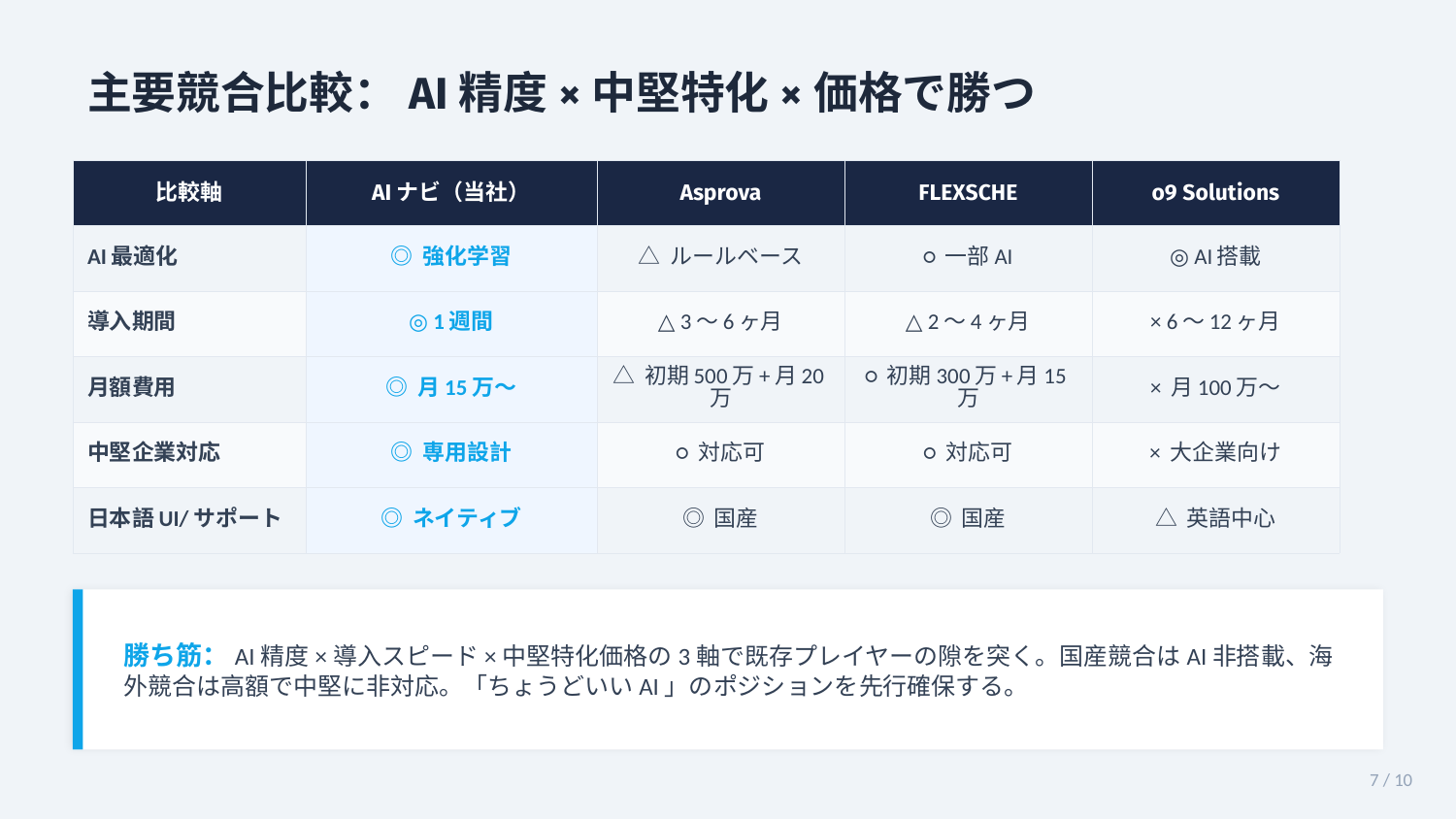

主要競合比較：AI精度×中堅特化×価格で勝つ
| 比較軸 | AIナビ（当社） | Asprova | FLEXSCHE | o9 Solutions |
| --- | --- | --- | --- | --- |
| AI最適化 | ◎ 強化学習 | △ ルールベース | ○ 一部AI | ◎ AI搭載 |
| 導入期間 | ◎ 1週間 | △ 3〜6ヶ月 | △ 2〜4ヶ月 | × 6〜12ヶ月 |
| 月額費用 | ◎ 月15万〜 | △ 初期500万+月20万 | ○ 初期300万+月15万 | × 月100万〜 |
| 中堅企業対応 | ◎ 専用設計 | ○ 対応可 | ○ 対応可 | × 大企業向け |
| 日本語UI/サポート | ◎ ネイティブ | ◎ 国産 | ◎ 国産 | △ 英語中心 |

勝ち筋：AI精度×導入スピード×中堅特化価格の3軸で既存プレイヤーの隙を突く。国産競合はAI非搭載、海外競合は高額で中堅に非対応。「ちょうどいいAI」のポジションを先行確保する。
7 / 10